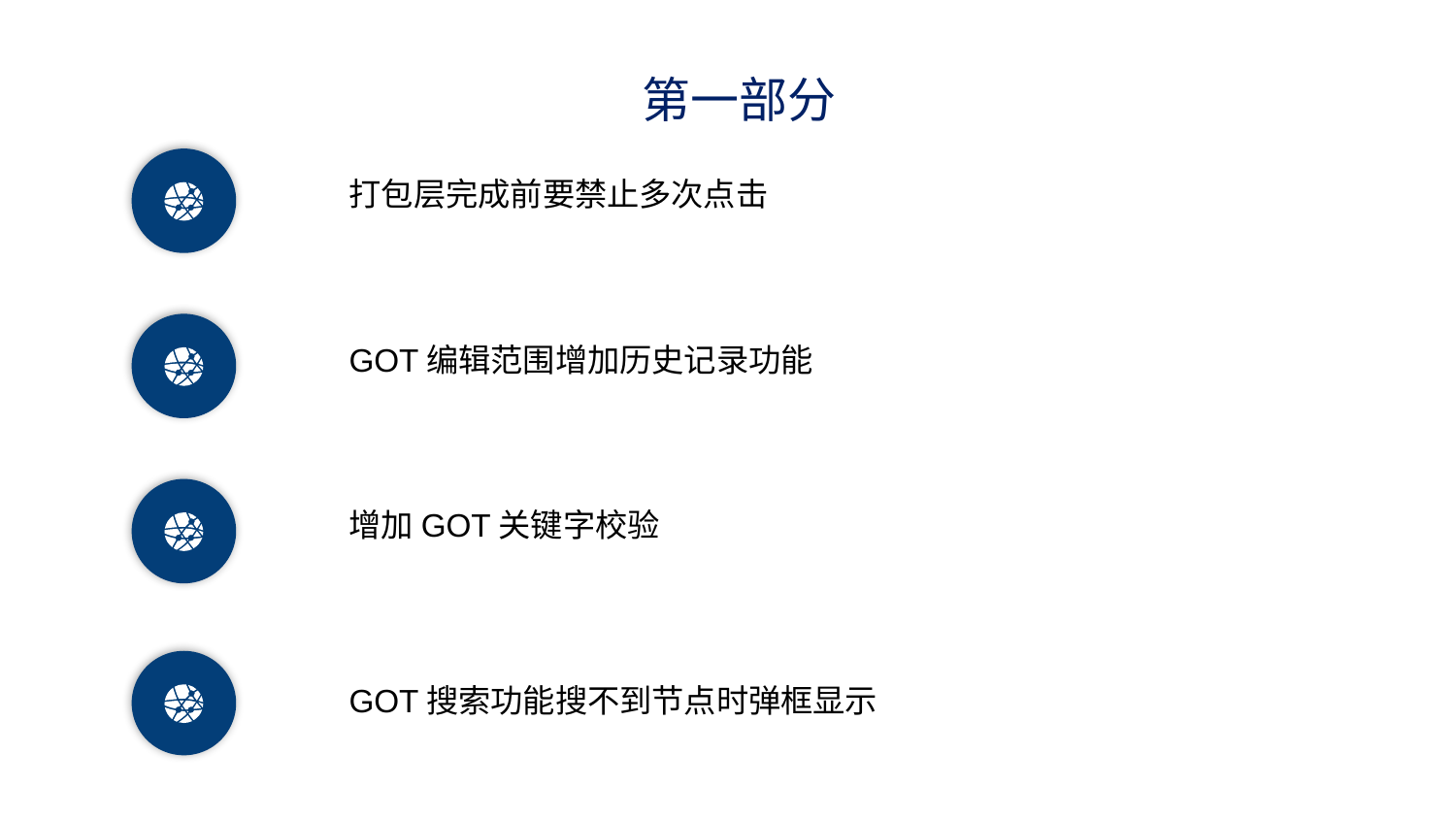

第一部分

打包层完成前要禁止多次点击

GOT编辑范围增加历史记录功能

增加GOT关键字校验

GOT搜索功能搜不到节点时弹框显示